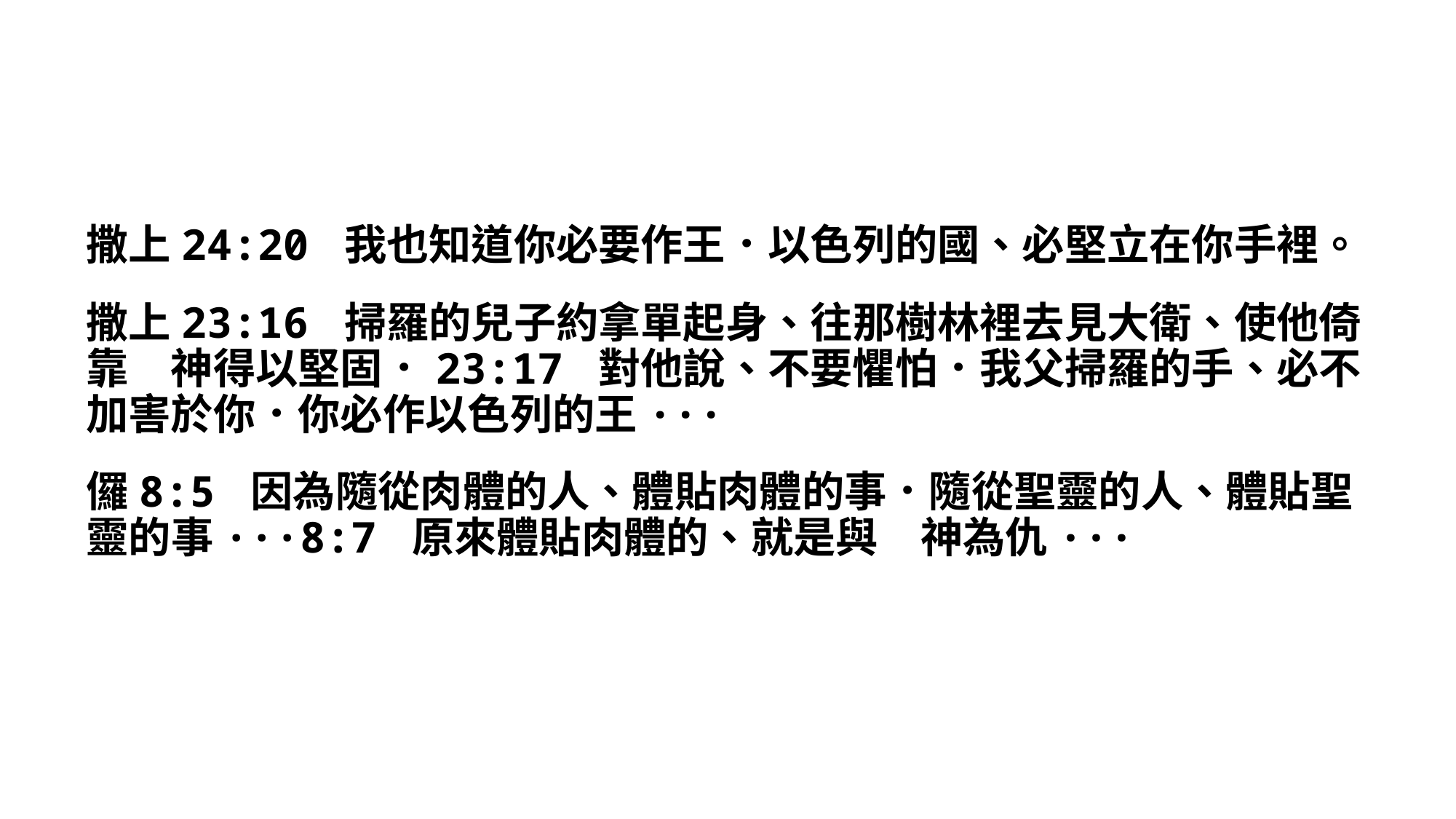

撒上24:20 我也知道你必要作王．以色列的國、必堅立在你手裡。

撒上23:16 掃羅的兒子約拿單起身、往那樹林裡去見大衛、使他倚靠　神得以堅固．23:17 對他說、不要懼怕．我父掃羅的手、必不加害於你．你必作以色列的王···

儸8:5 因為隨從肉體的人、體貼肉體的事．隨從聖靈的人、體貼聖靈的事···8:7 原來體貼肉體的、就是與　神為仇···